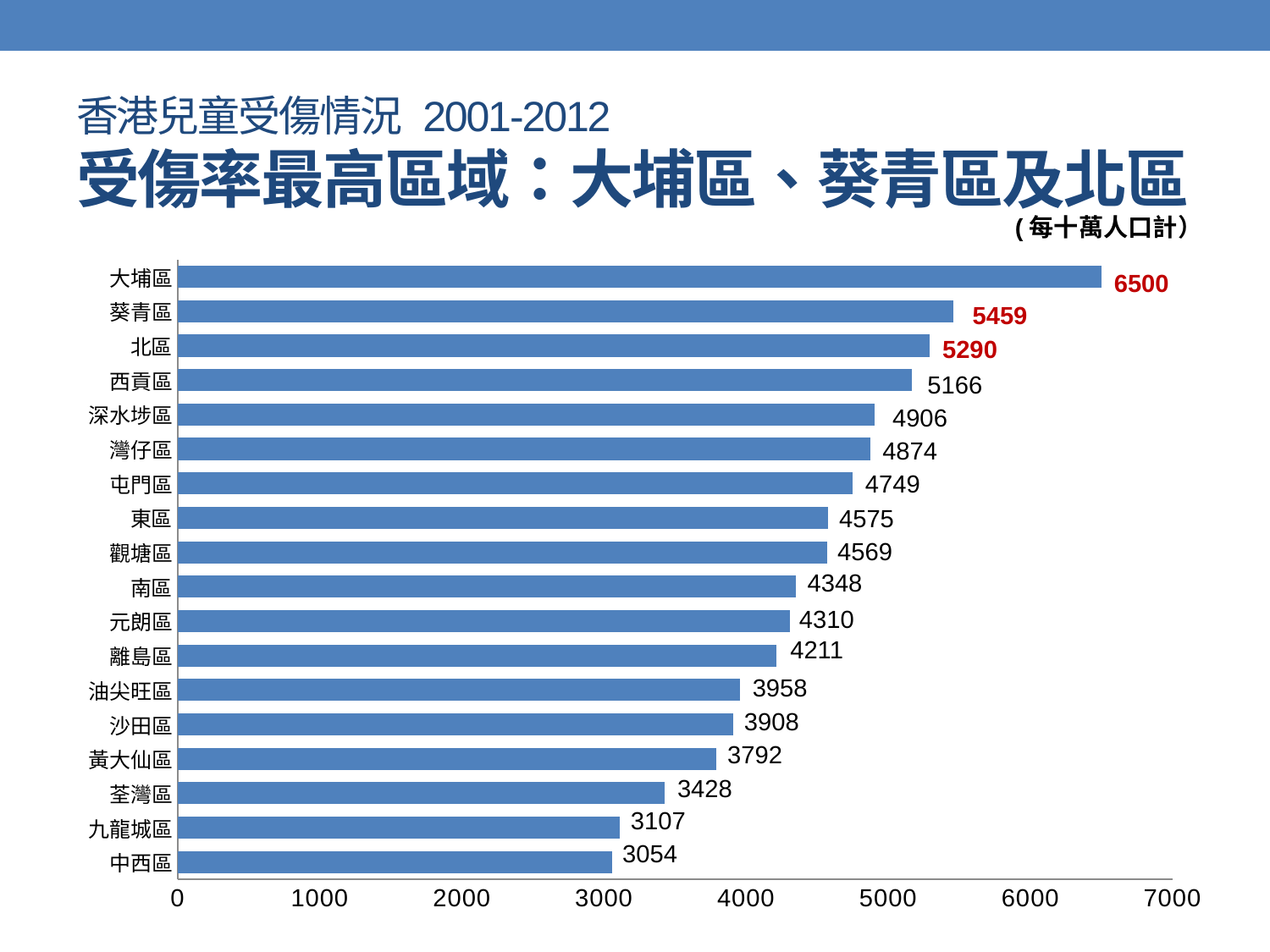

# 香港兒童受傷情況 2001-2012 受傷率最高區域：大埔區、葵青區及北區
(每十萬人口計）

### Chart

| Category | Total Injury |
|---|---|
| 中西區 | 3054.0 |
| 九龍城區 | 3107.0 |
| 荃灣區 | 3428.0 |
| 黃大仙區 | 3792.0 |
| 沙田區 | 3908.0 |
| 油尖旺區 | 3958.0 |
| 離島區 | 4211.0 |
| 元朗區 | 4310.0 |
| 南區 | 4348.0 |
| 觀塘區 | 4569.0 |
| 東區 | 4575.0 |
| 屯門區 | 4749.0 |
| 灣仔區 | 4874.0 |
| 深水埗區 | 4906.0 |
| 西貢區 | 5166.0 |
| 北區 | 5290.0 |
| 葵青區 | 5459.0 |
| 大埔區 | 6500.0 |
6500
5459
5290
5166
4906
4874
4749
4575
4569
4348
4310
4211
3958
3908
3792
3428
3107
3054